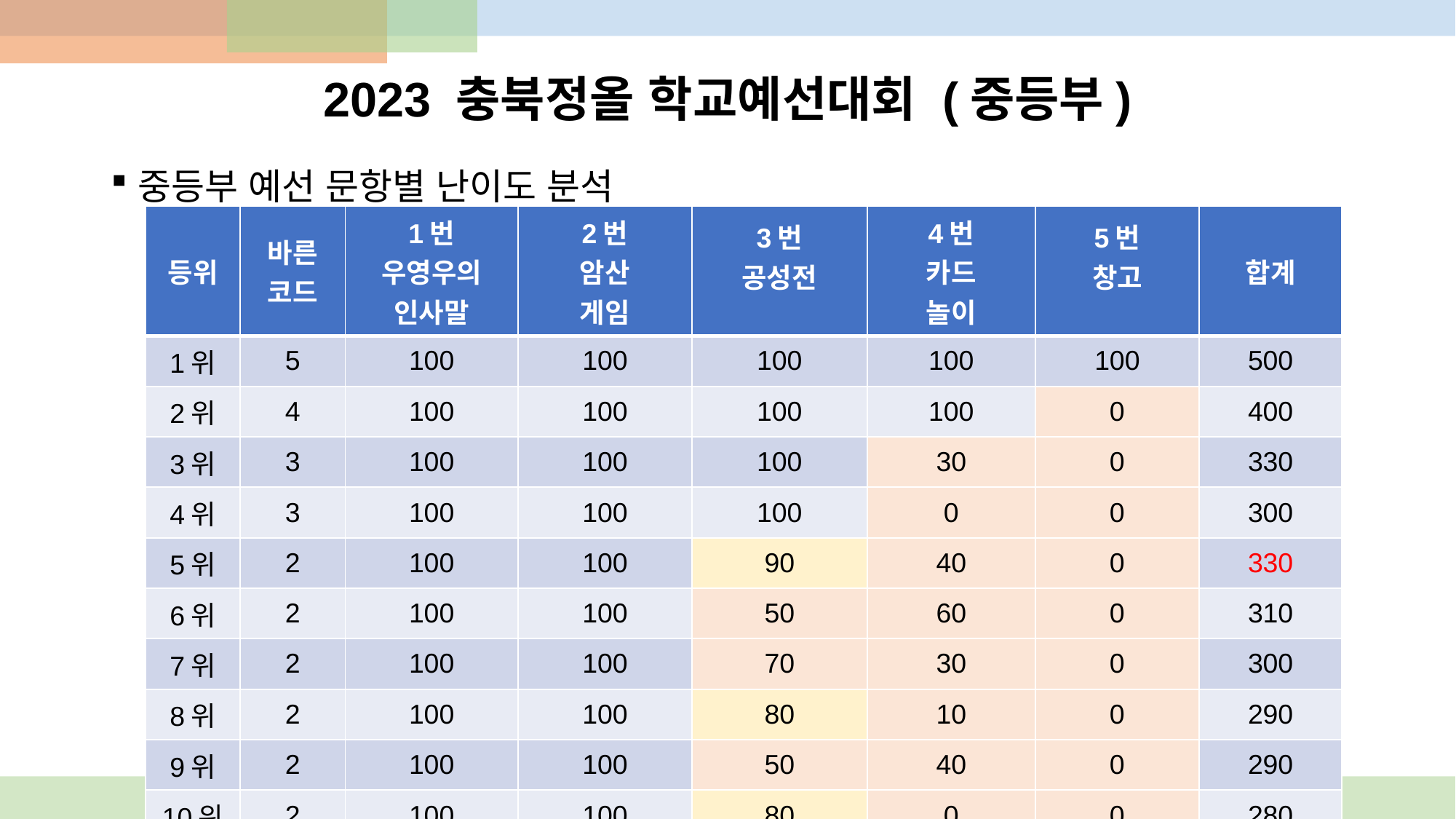

# 2023 충북정올 학교예선대회 (중등부)
중등부 예선 문항별 난이도 분석
| 등위 | 바른 코드 | 1번 우영우의 인사말 | 2번 암산 게임 | 3번 공성전 | 4번 카드 놀이 | 5번 창고 | 합계 |
| --- | --- | --- | --- | --- | --- | --- | --- |
| 1위 | 5 | 100 | 100 | 100 | 100 | 100 | 500 |
| 2위 | 4 | 100 | 100 | 100 | 100 | 0 | 400 |
| 3위 | 3 | 100 | 100 | 100 | 30 | 0 | 330 |
| 4위 | 3 | 100 | 100 | 100 | 0 | 0 | 300 |
| 5위 | 2 | 100 | 100 | 90 | 40 | 0 | 330 |
| 6위 | 2 | 100 | 100 | 50 | 60 | 0 | 310 |
| 7위 | 2 | 100 | 100 | 70 | 30 | 0 | 300 |
| 8위 | 2 | 100 | 100 | 80 | 10 | 0 | 290 |
| 9위 | 2 | 100 | 100 | 50 | 40 | 0 | 290 |
| 10위 | 2 | 100 | 100 | 80 | 0 | 0 | 280 |